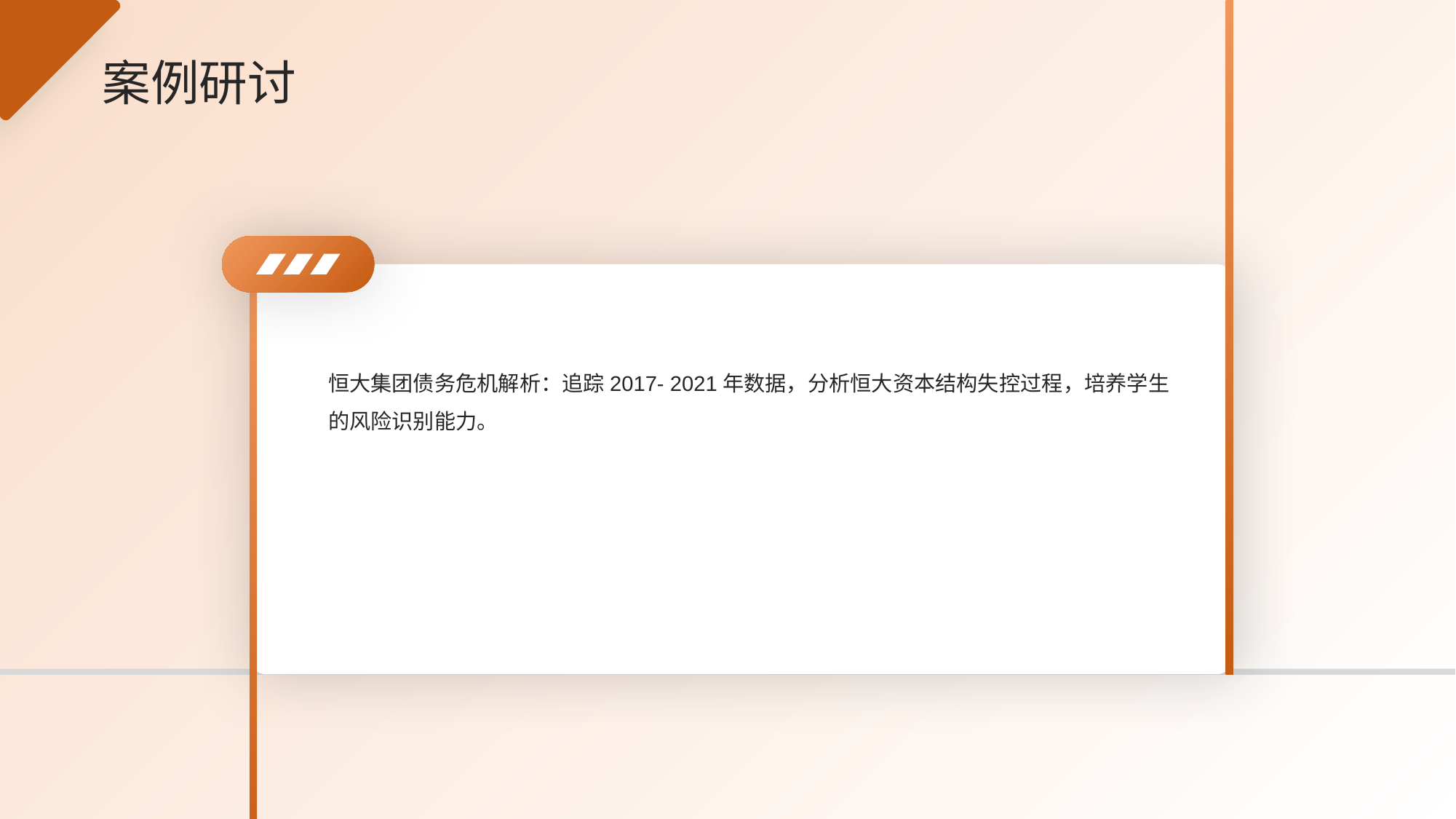

案例研讨

恒大集团债务危机解析：追踪2017- 2021年数据，分析恒大资本结构失控过程，培养学生的风险识别能力。